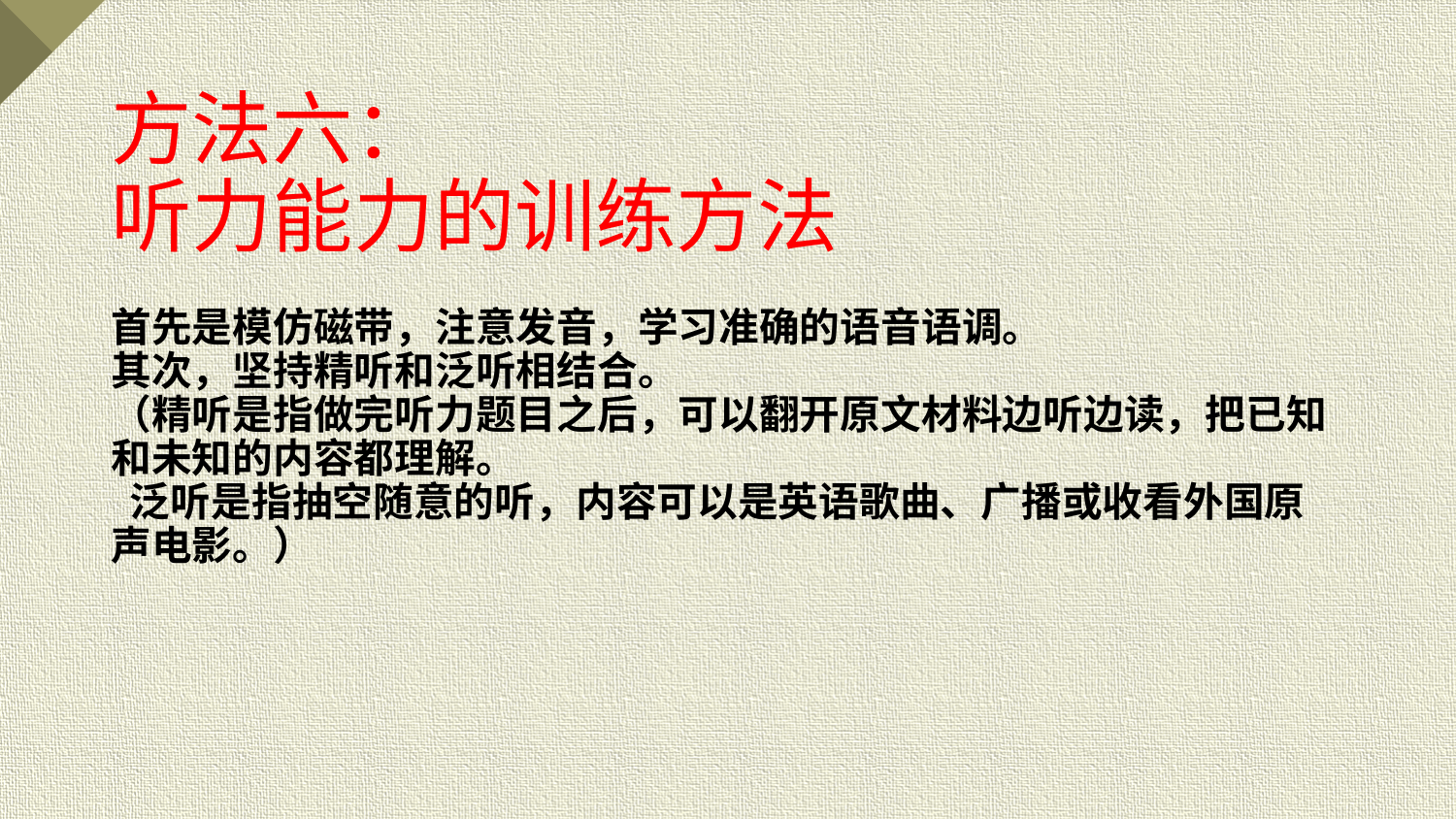

方法六：
听力能力的训练方法

首先是模仿磁带，注意发音，学习准确的语音语调。
其次，坚持精听和泛听相结合。
（精听是指做完听力题目之后，可以翻开原文材料边听边读，把已知和未知的内容都理解。
 泛听是指抽空随意的听，内容可以是英语歌曲、广播或收看外国原声电影。）